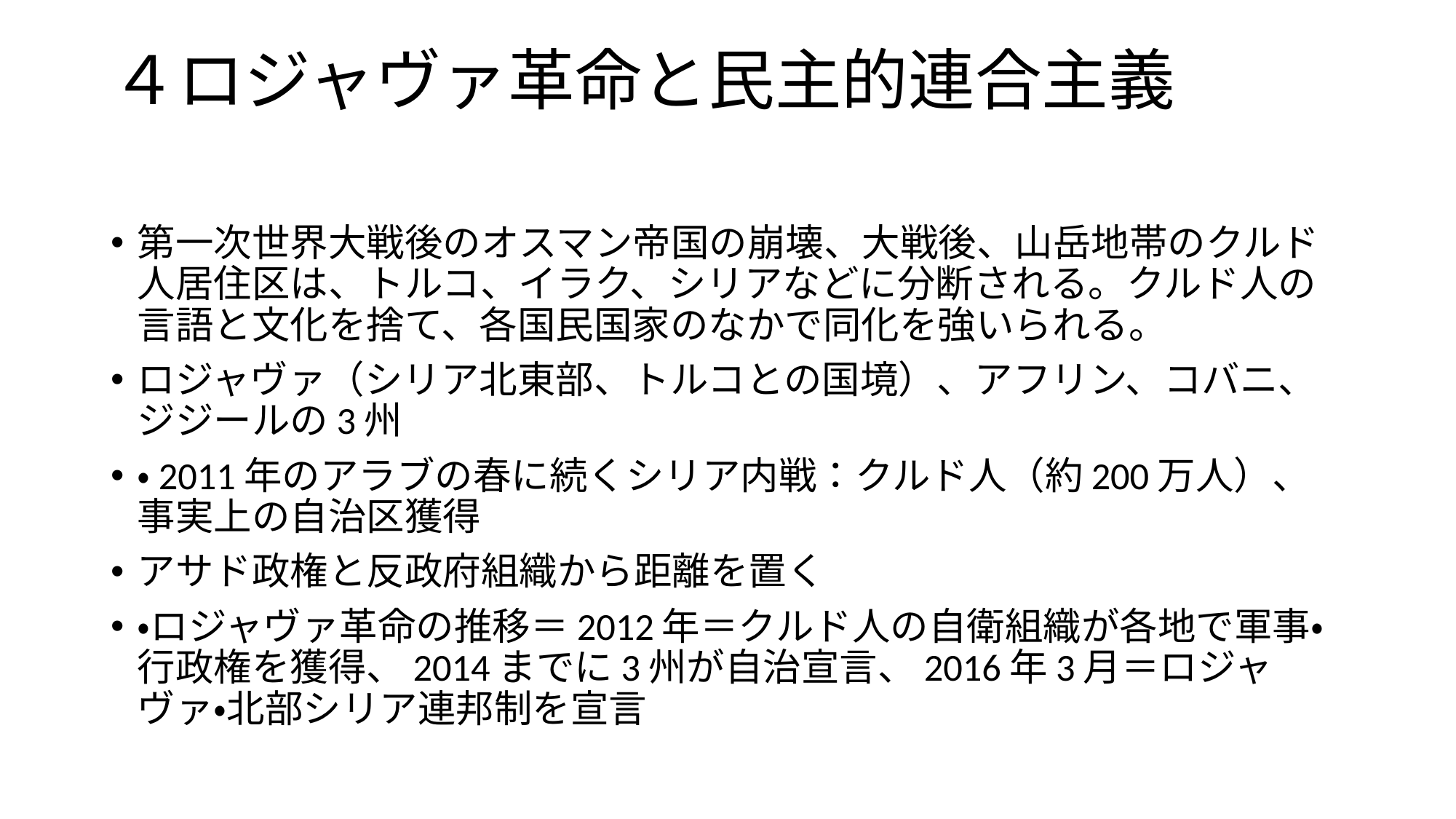

# ４ロジャヴァ革命と民主的連合主義
第一次世界大戦後のオスマン帝国の崩壊、大戦後、山岳地帯のクルド人居住区は、トルコ、イラク、シリアなどに分断される。クルド人の言語と文化を捨て、各国民国家のなかで同化を強いられる。
ロジャヴァ（シリア北東部、トルコとの国境）、アフリン、コバニ、ジジールの3州
・2011年のアラブの春に続くシリア内戦：クルド人（約200万人）、事実上の自治区獲得
アサド政権と反政府組織から距離を置く
・ロジャヴァ革命の推移＝2012年＝クルド人の自衛組織が各地で軍事・行政権を獲得、2014までに3州が自治宣言、2016年3月＝ロジャヴァ・北部シリア連邦制を宣言